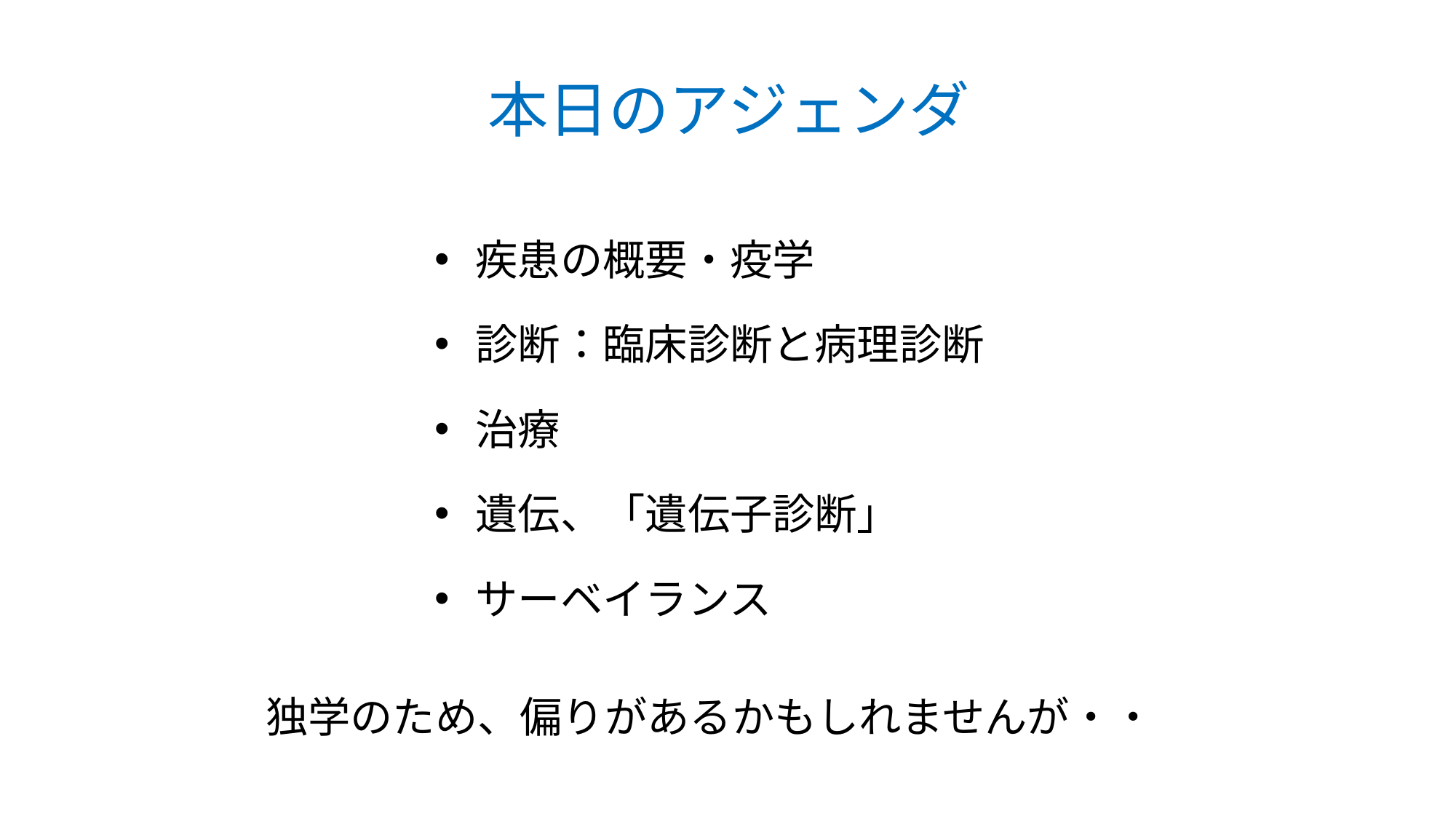

# 本日のアジェンダ
疾患の概要・疫学
診断：臨床診断と病理診断
治療
遺伝、「遺伝子診断」
サーベイランス
独学のため、偏りがあるかもしれませんが・・